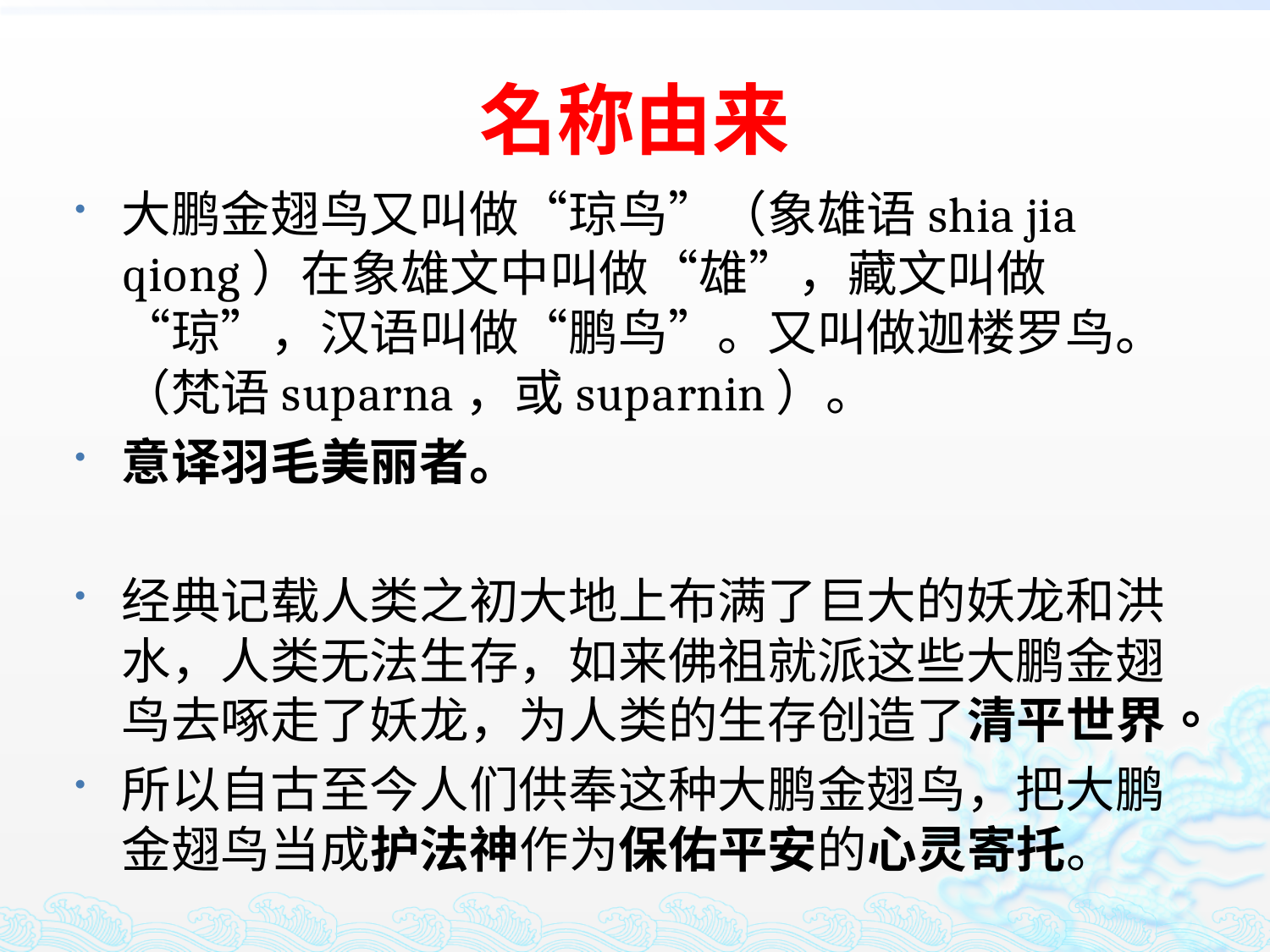

# 名称由来
大鹏金翅鸟又叫做“琼鸟”（象雄语shia jia qiong）在象雄文中叫做“雄”，藏文叫做“琼”，汉语叫做“鹏鸟”。又叫做迦楼罗鸟。（梵语suparna，或suparnin）。
意译羽毛美丽者。

经典记载人类之初大地上布满了巨大的妖龙和洪水，人类无法生存，如来佛祖就派这些大鹏金翅鸟去啄走了妖龙，为人类的生存创造了清平世界。
所以自古至今人们供奉这种大鹏金翅鸟，把大鹏金翅鸟当成护法神作为保佑平安的心灵寄托。